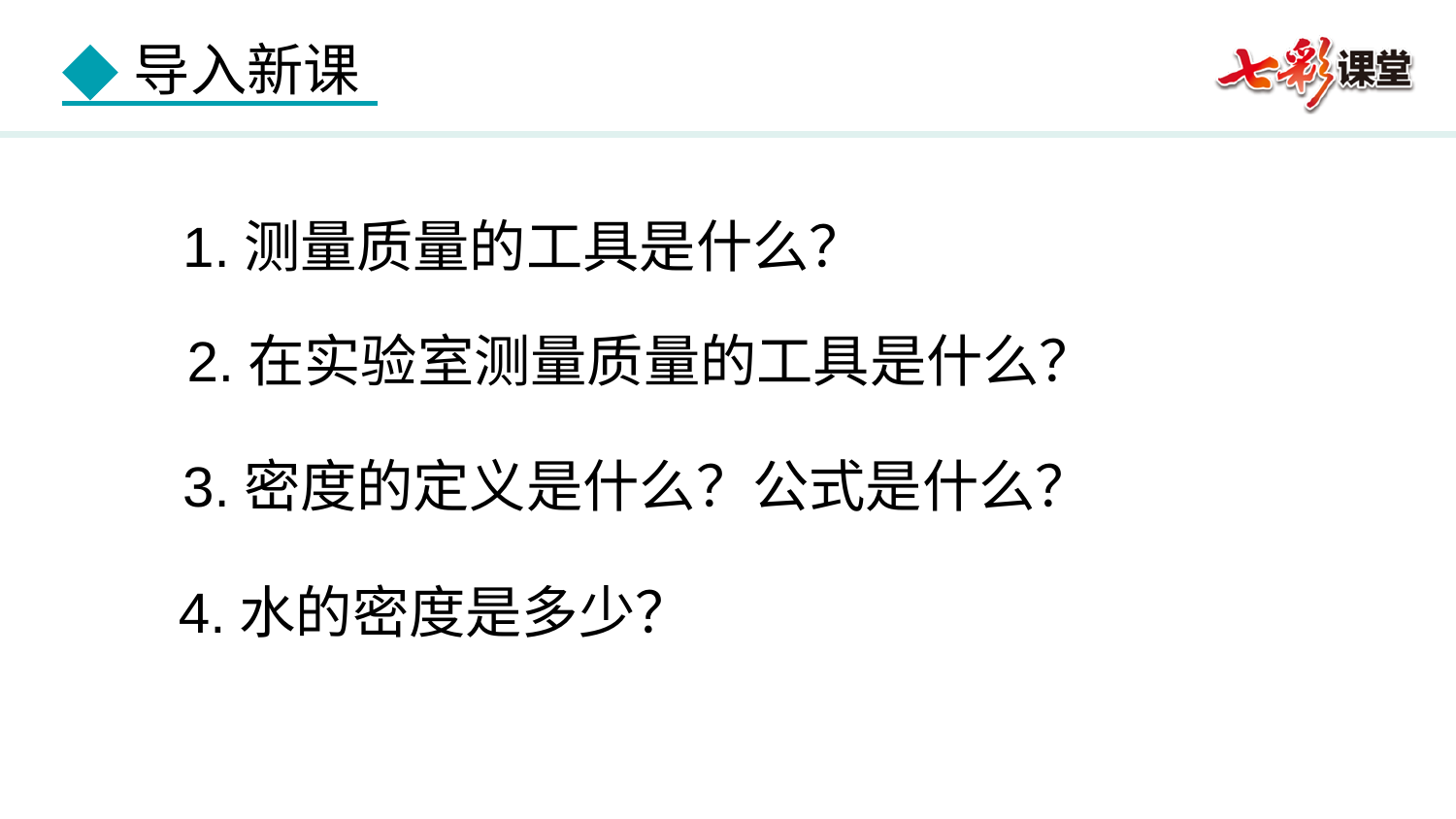

1.测量质量的工具是什么？
 2.在实验室测量质量的工具是什么？
3.密度的定义是什么？公式是什么？
4.水的密度是多少？